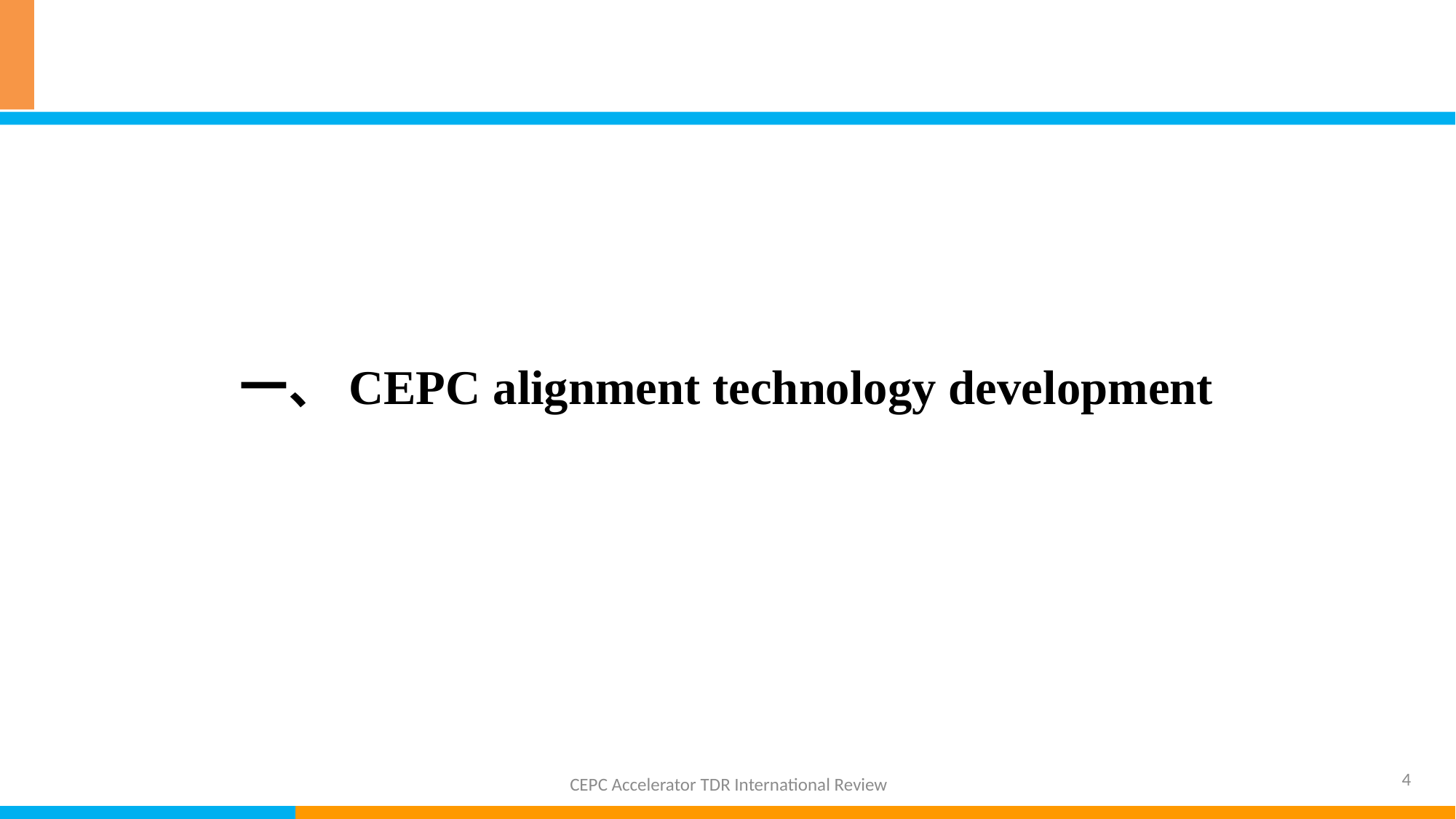

一、CEPC alignment technology development
4
CEPC Accelerator TDR International Review